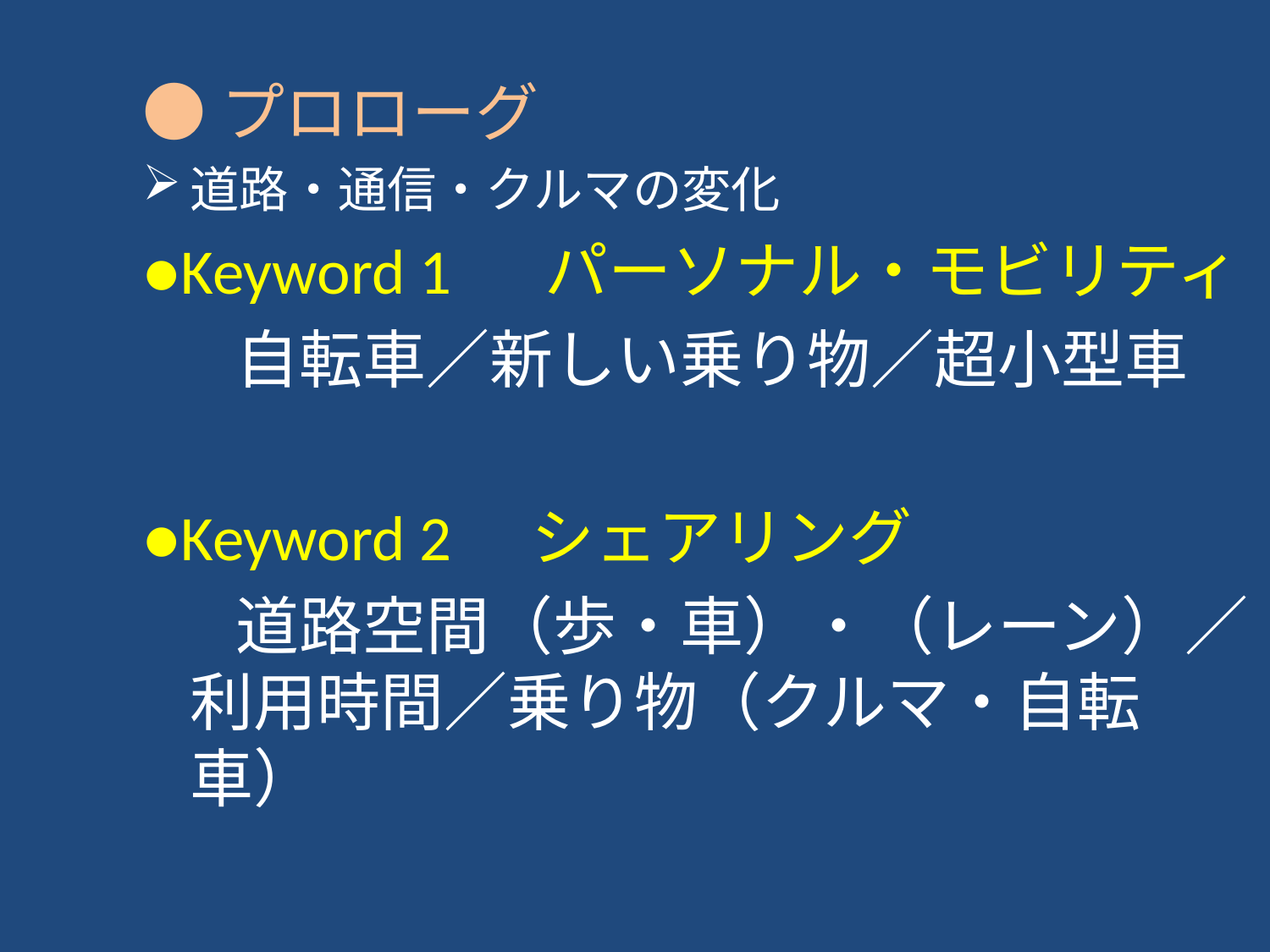

●プロローグ
道路・通信・クルマの変化
●Keyword 1 　パーソナル・モビリティ
 　自転車／新しい乗り物／超小型車

●Keyword 2　シェアリング
 　道路空間（歩・車）・（レーン）／利用時間／乗り物（クルマ・自転車）